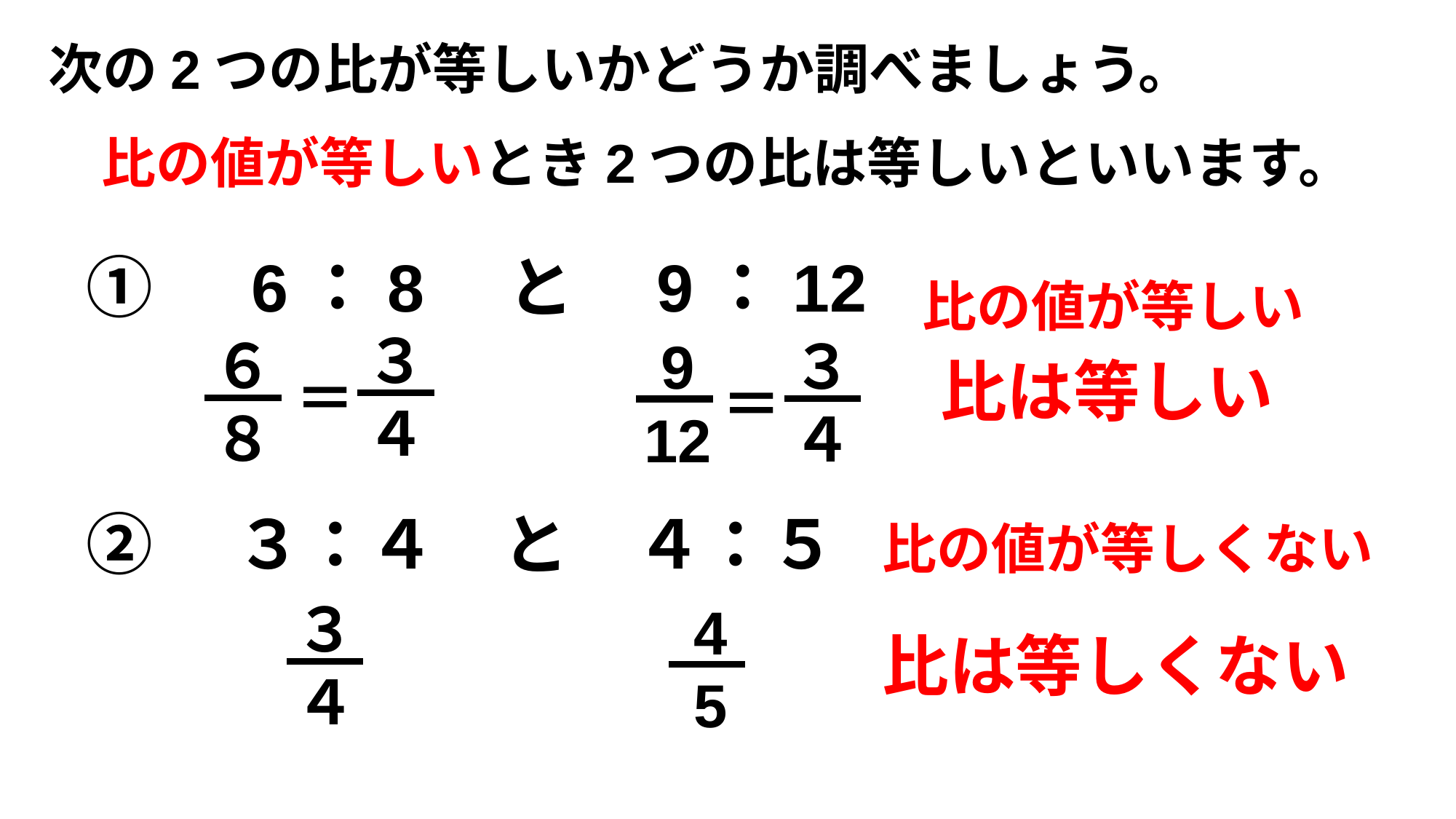

次の2つの比が等しいかどうか調べましょう。
比の値が等しいとき2つの比は等しいといいます。
①　6：8　と　9：12
比の値が等しい
３４
６
８
３４
 9
12
比は等しい
＝
＝
②　３：４　と　４：５
比の値が等しくない
３４
 4
 5
比は等しくない